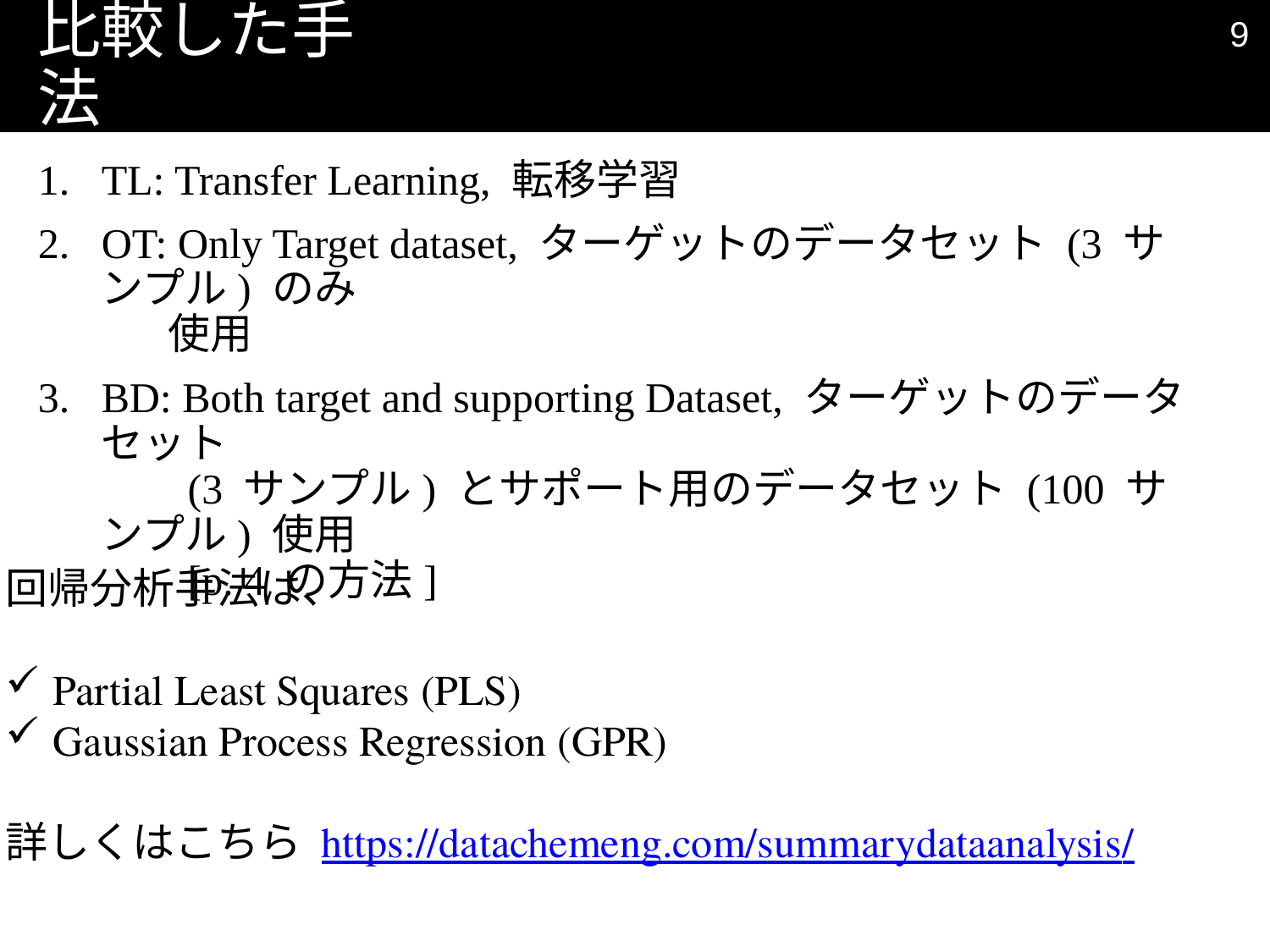

9
# 比較した手法
TL: Transfer Learning, 転移学習
OT: Only Target dataset, ターゲットのデータセット (3 サンプル) のみ
       使用
BD: Both target and supporting Dataset, ターゲットのデータセット
        (3 サンプル) とサポート用のデータセット (100 サンプル) 使用
        [p. 4 の方法]
回帰分析手法は、

Partial Least Squares (PLS)
Gaussian Process Regression (GPR)

詳しくはこちら https://datachemeng.com/summarydataanalysis/